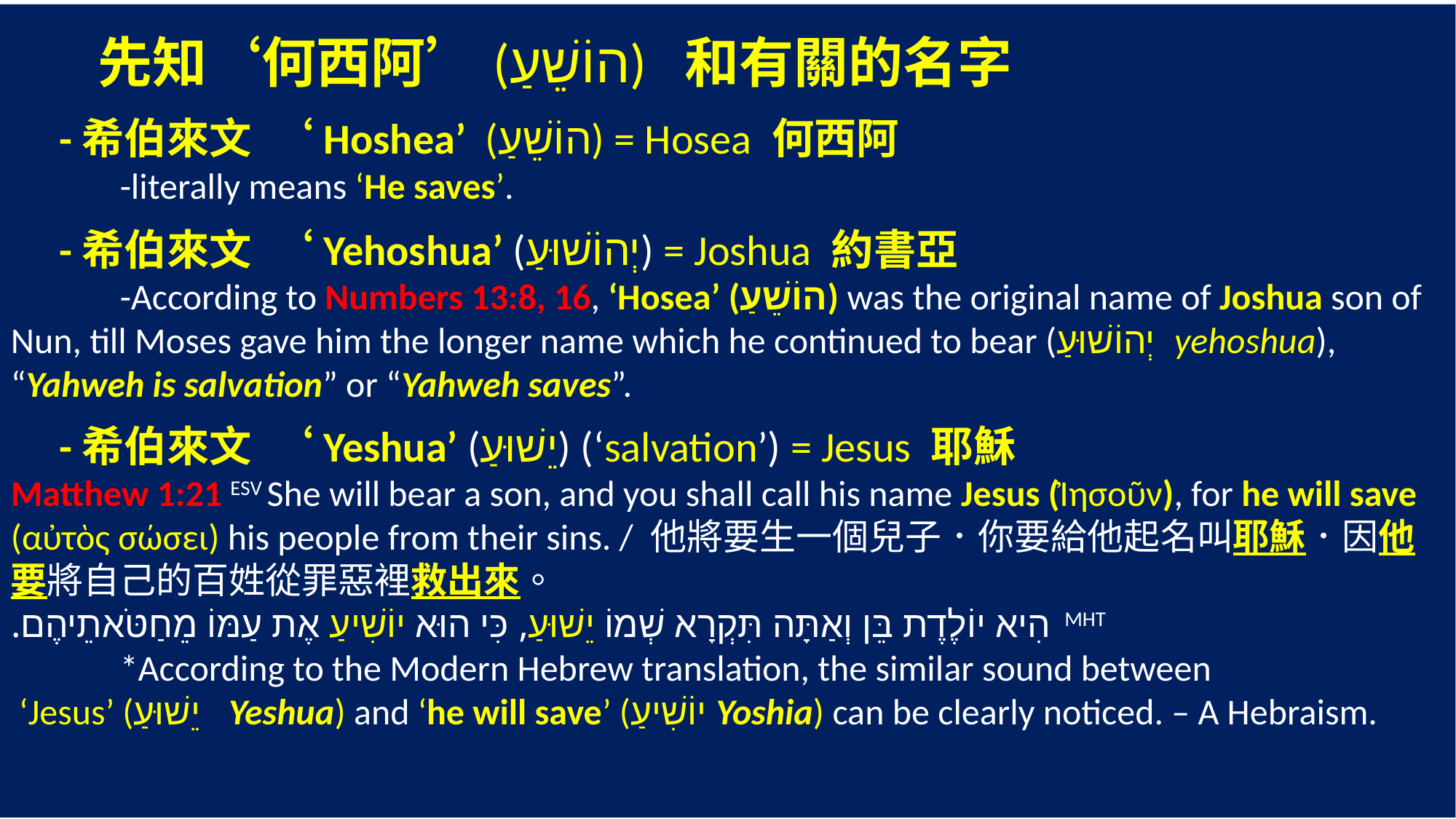

先知‘何西阿’(הוֹשֵׁעַ)  和有關的名字

     -希伯來文  ‘Hoshea’  (הוֹשֵׁעַ) = Hosea 何西阿
	-literally means ‘He saves’.

     -希伯來文  ‘Yehoshua’ (יְהוֹשׁוּעַ) = Joshua 約書亞
	-According to Numbers 13:8, 16, ‘Hosea’ (הוֹשֵׁעַ) was the original name of Joshua son of Nun, till Moses gave him the longer name which he continued to bear (יְהוֹשׁוּעַ  yehoshua), “Yahweh is salvation” or “Yahweh saves”.

     -希伯來文  ‘Yeshua’ (יֵשׁוּעַ) (‘salvation’) = Jesus 耶穌
Matthew 1:21 ESV She will bear a son, and you shall call his name Jesus (Ἰησοῦν), for he will save (αὐτὸς σώσει) his people from their sins. / 他將要生一個兒子．你要給他起名叫耶穌．因他要將自己的百姓從罪惡裡救出來。
‎ MHT הִיא יוֹלֶדֶת בֵּן וְאַתָּה תִּקְרָא שְׁמוֹ יֵשׁוּעַ, כִּי הוּא יוֹשִׁיעַ אֶת עַמּוֹ מֵחַטֹּאתֵיהֶם.
 	*According to the Modern Hebrew translation, the similar sound between
 ‘Jesus’ (יֵשׁוּעַ   Yeshua) and ‘he will save’ (יוֹשִׁיעַ Yoshia) can be clearly noticed. – A Hebraism.